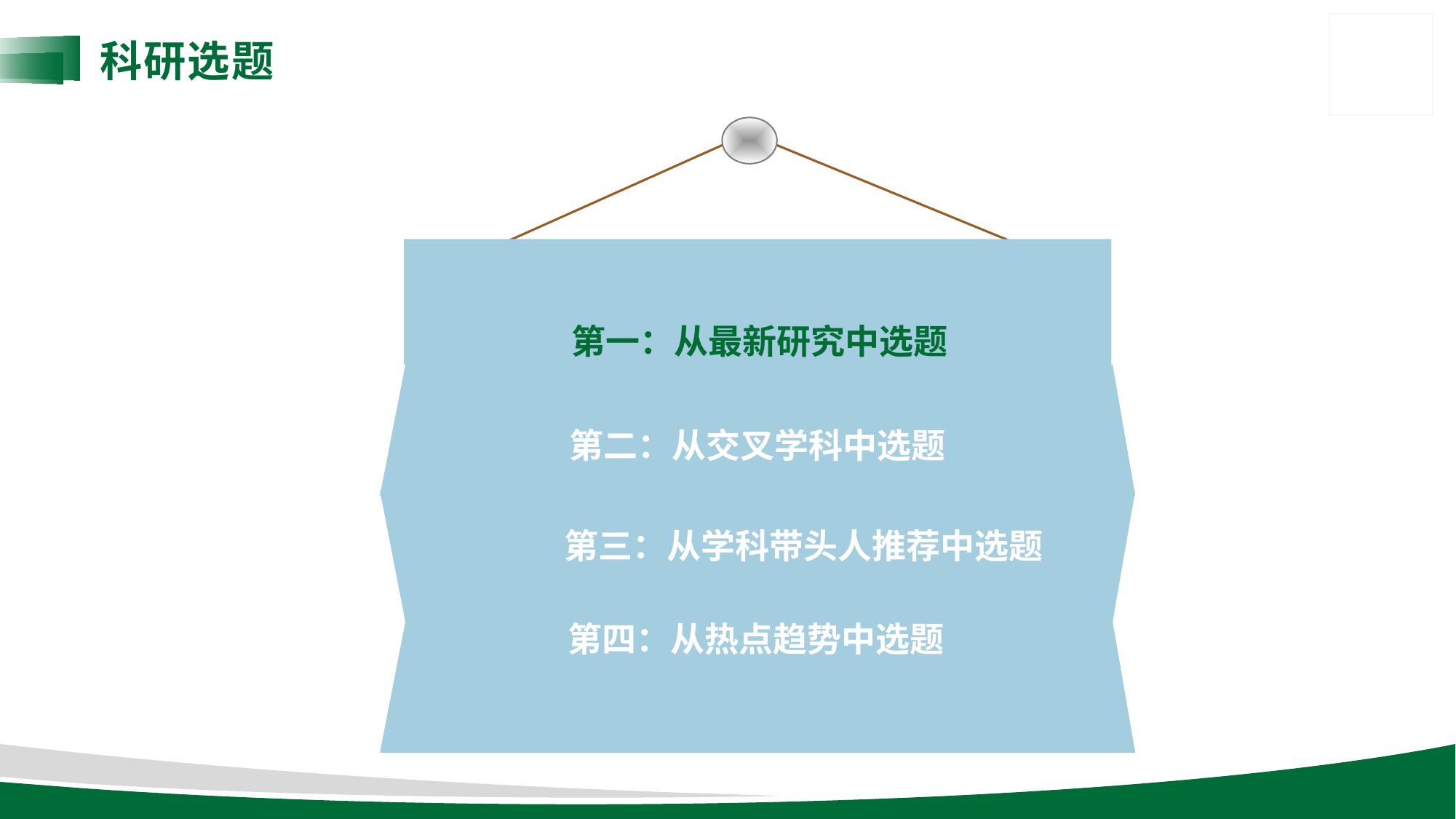

科研选题

第一：从最新研究中选题
第二：从交叉学科中选题
第三：从学科带头人推荐中选题
第四：从热点趋势中选题